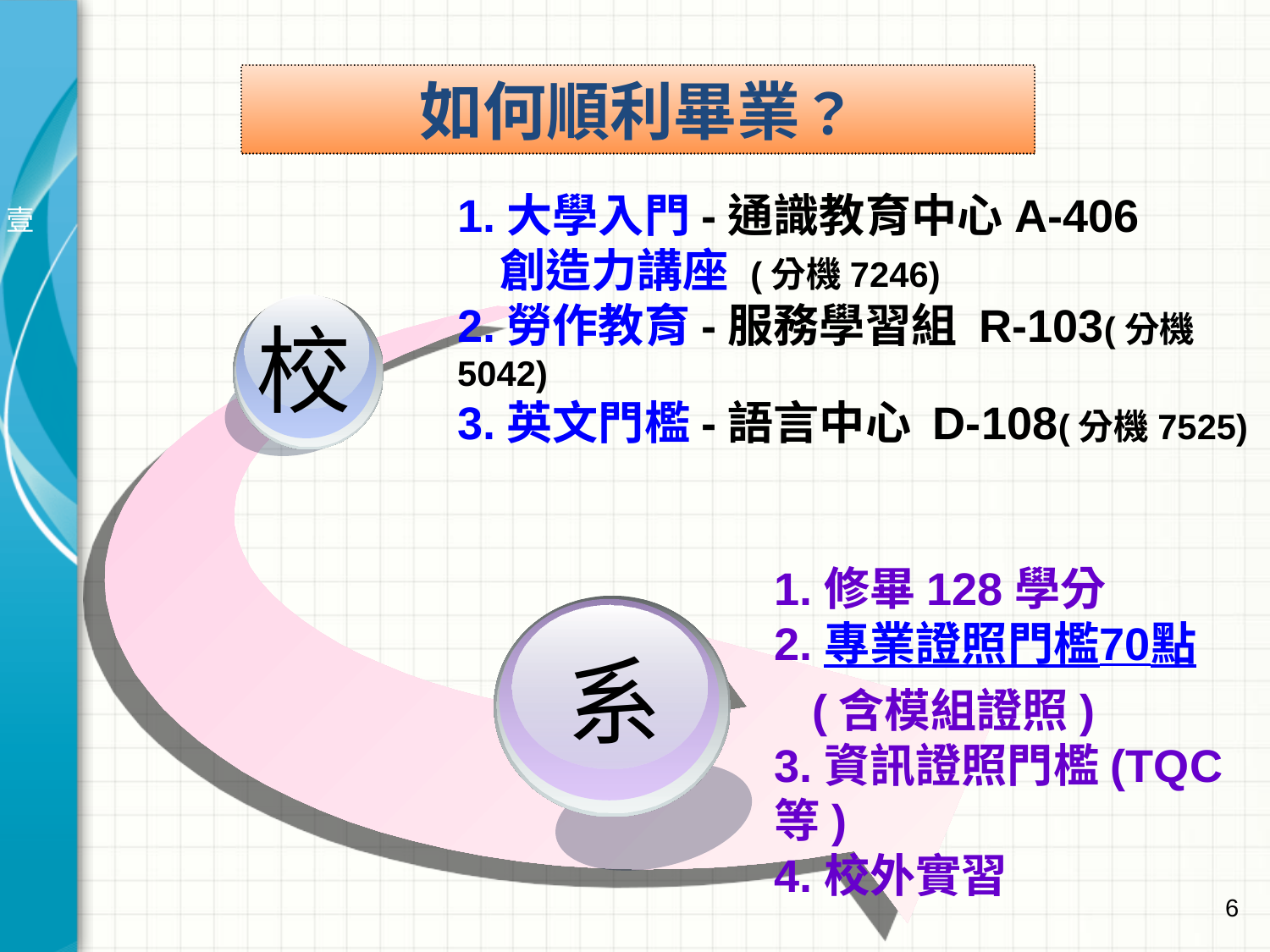

如何順利畢業？
1.大學入門-通識教育中心A-406
   創造力講座 (分機7246)
2.勞作教育-服務學習組 R-103(分機5042)
3.英文門檻-語言中心 D-108(分機7525)
壹

校

1.修畢128學分
2.專業證照門檻70點
   (含模組證照)
3.資訊證照門檻(TQC等)
4.校外實習

系

6